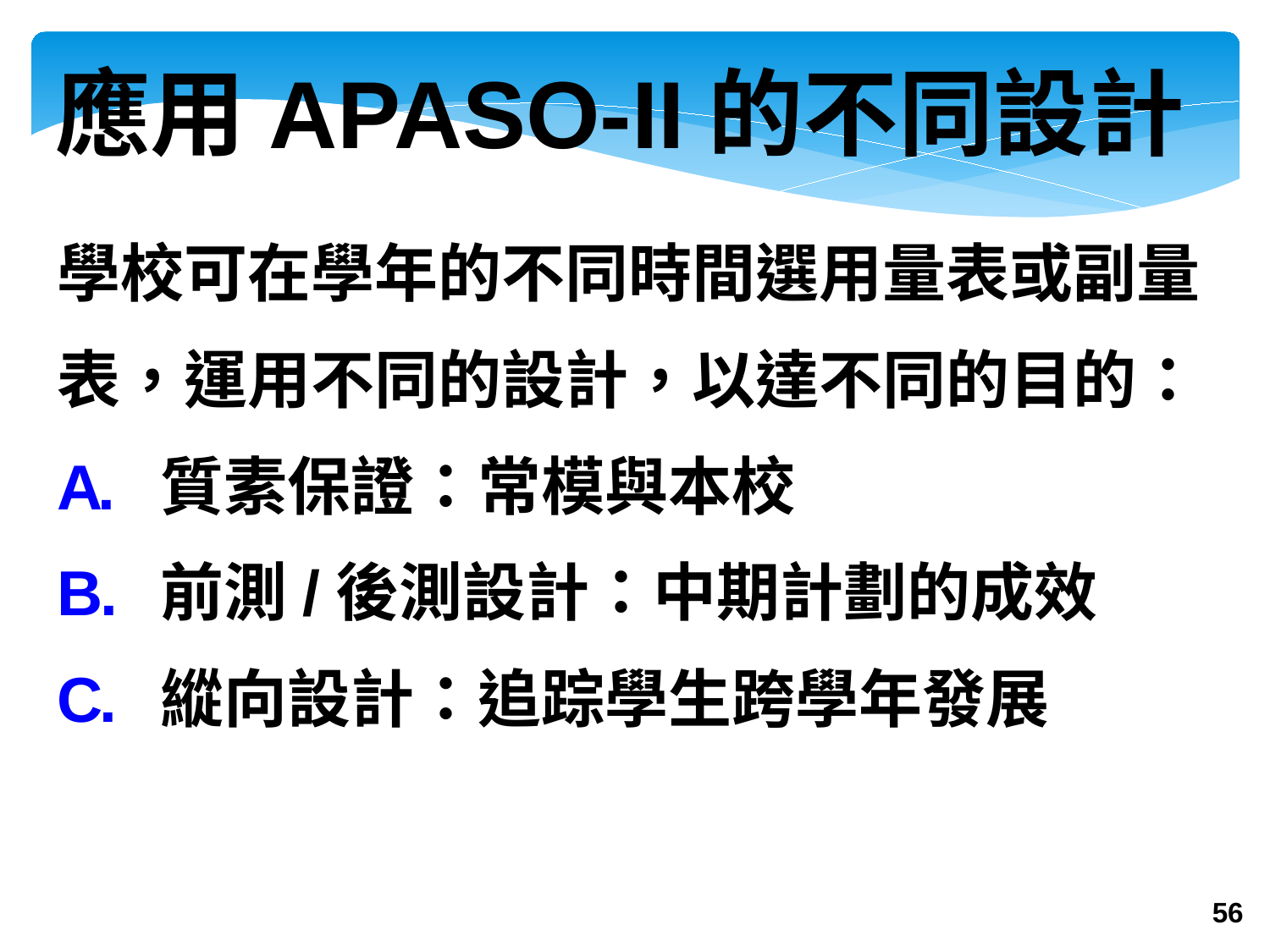

應用APASO-II的不同設計
學校可在學年的不同時間選用量表或副量表，運用不同的設計，以達不同的目的：
質素保證：常模與本校
前測/後測設計：中期計劃的成效
縱向設計：追踪學生跨學年發展
56